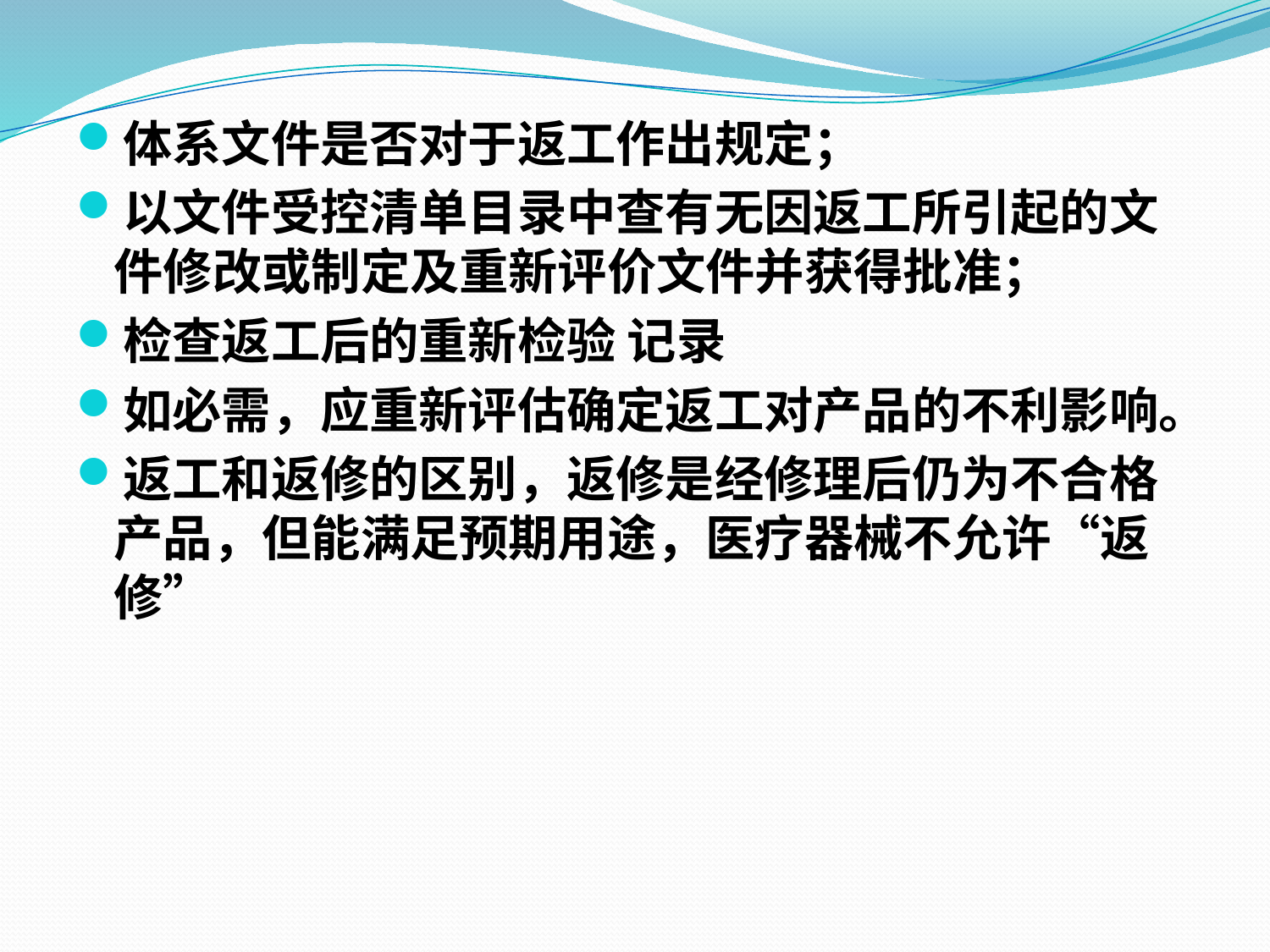

体系文件是否对于返工作出规定；
以文件受控清单目录中查有无因返工所引起的文件修改或制定及重新评价文件并获得批准；
检查返工后的重新检验 记录
如必需，应重新评估确定返工对产品的不利影响。
返工和返修的区别，返修是经修理后仍为不合格产品，但能满足预期用途，医疗器械不允许“返修”